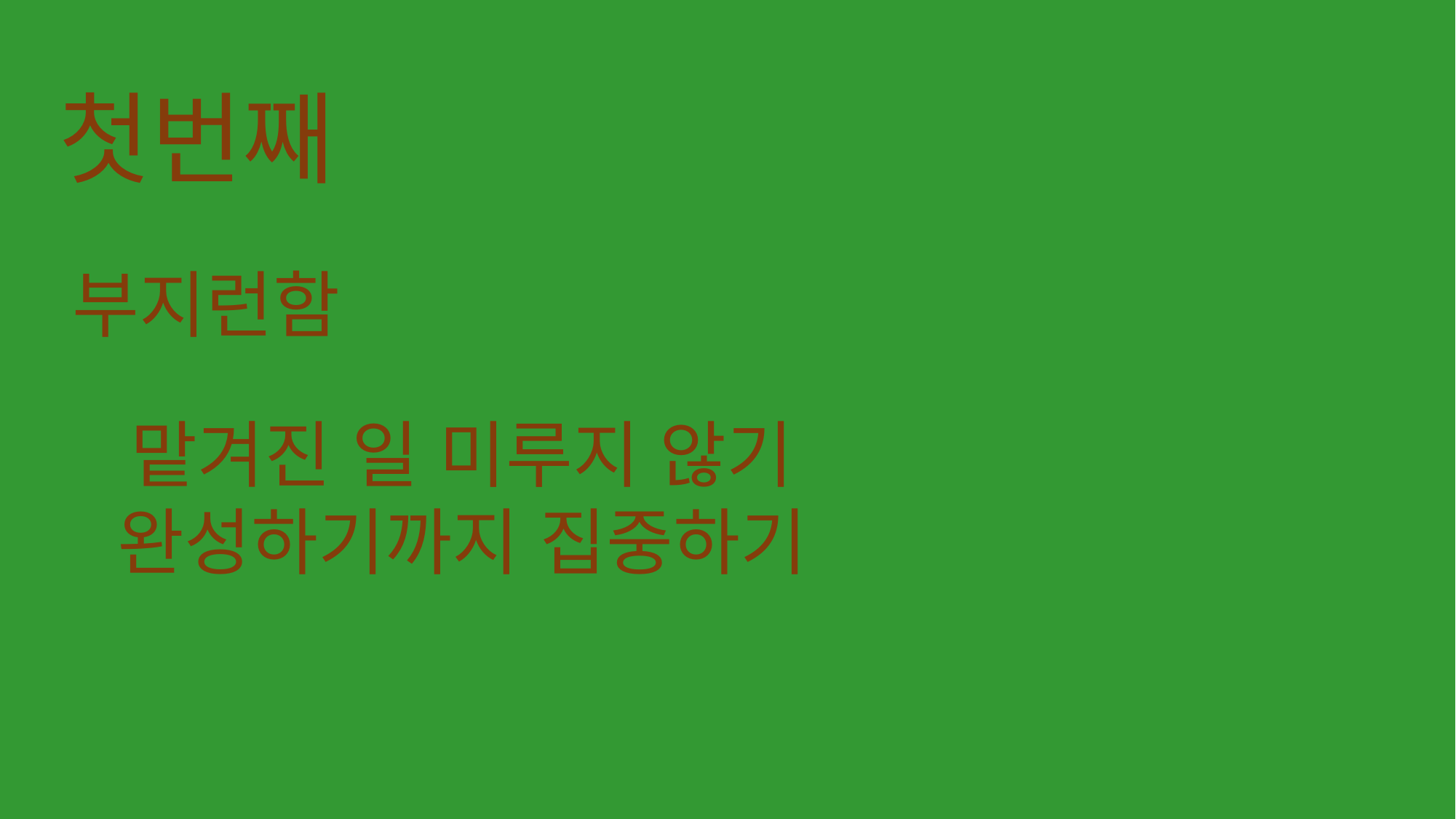

첫번째
부지런함
맡겨진 일 미루지 않기
완성하기까지 집중하기